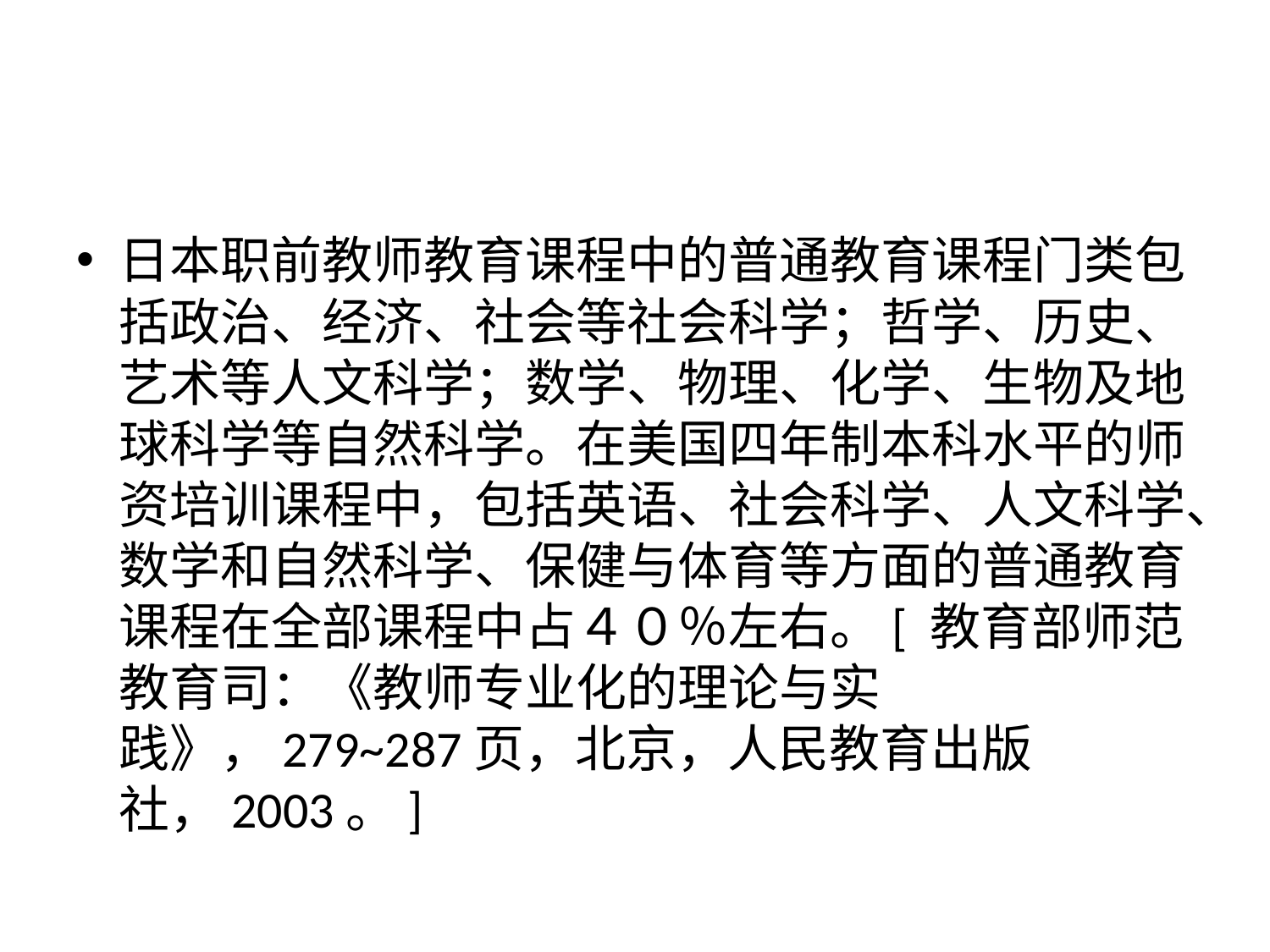

#
日本职前教师教育课程中的普通教育课程门类包括政治、经济、社会等社会科学；哲学、历史、艺术等人文科学；数学、物理、化学、生物及地球科学等自然科学。在美国四年制本科水平的师资培训课程中，包括英语、社会科学、人文科学、数学和自然科学、保健与体育等方面的普通教育课程在全部课程中占４０％左右。[ 教育部师范教育司：《教师专业化的理论与实践》，279~287页，北京，人民教育出版社，2003。]